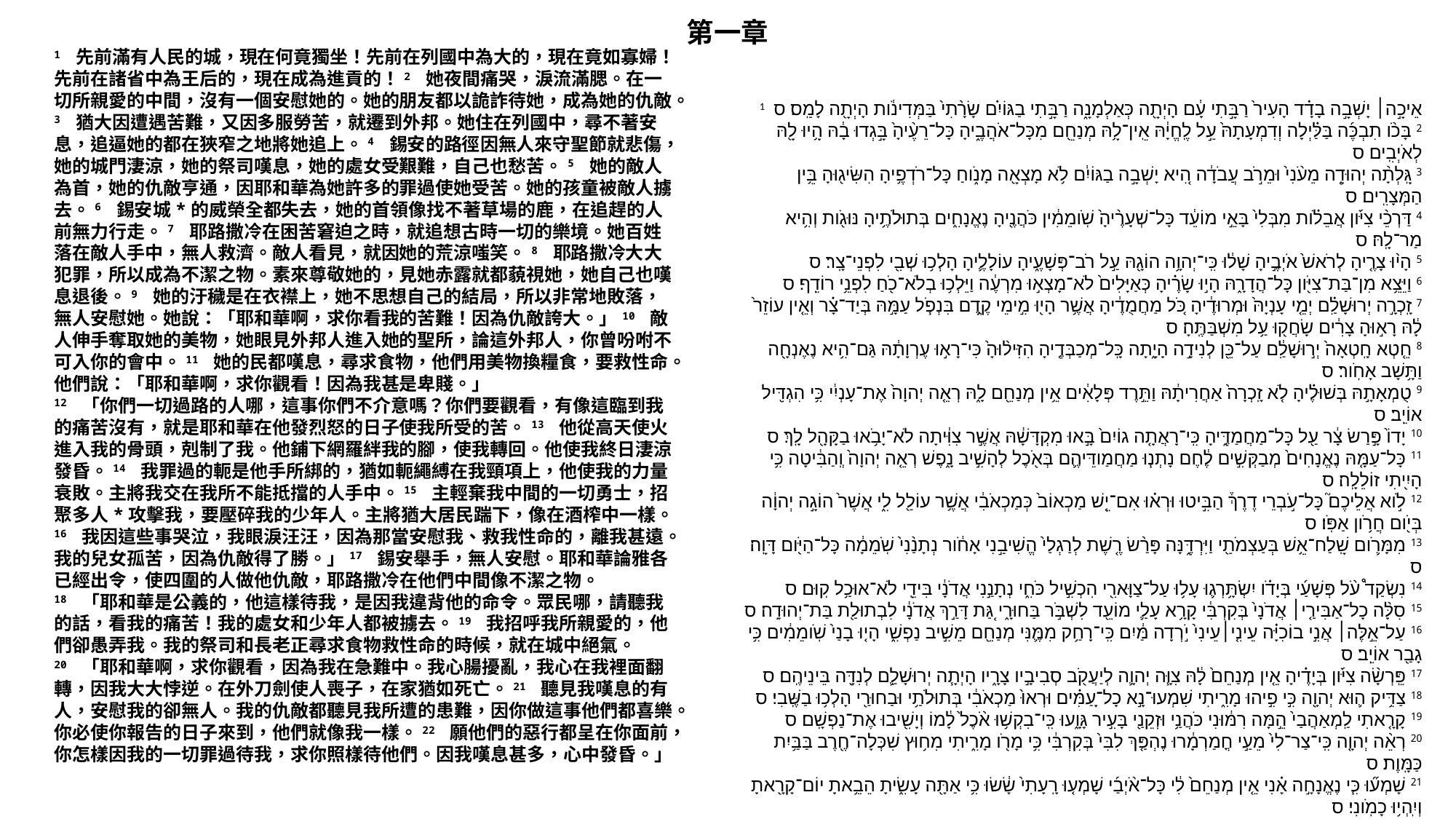

第一章
1 先前滿有人民的城，現在何竟獨坐！先前在列國中為大的，現在竟如寡婦！先前在諸省中為王后的，現在成為進貢的！2 她夜間痛哭，淚流滿腮。在一切所親愛的中間，沒有一個安慰她的。她的朋友都以詭詐待她，成為她的仇敵。3 猶大因遭遇苦難，又因多服勞苦，就遷到外邦。她住在列國中，尋不著安息，追逼她的都在狹窄之地將她追上。4 錫安的路徑因無人來守聖節就悲傷，她的城門淒涼，她的祭司嘆息，她的處女受艱難，自己也愁苦。5 她的敵人為首，她的仇敵亨通，因耶和華為她許多的罪過使她受苦。她的孩童被敵人擄去。6 錫安城*的威榮全都失去，她的首領像找不著草場的鹿，在追趕的人前無力行走。7 耶路撒冷在困苦窘迫之時，就追想古時一切的樂境。她百姓落在敵人手中，無人救濟。敵人看見，就因她的荒涼嗤笑。8 耶路撒冷大大犯罪，所以成為不潔之物。素來尊敬她的，見她赤露就都藐視她，她自己也嘆息退後。9 她的汙穢是在衣襟上，她不思想自己的結局，所以非常地敗落，無人安慰她。她說：「耶和華啊，求你看我的苦難！因為仇敵誇大。」10 敵人伸手奪取她的美物，她眼見外邦人進入她的聖所，論這外邦人，你曾吩咐不可入你的會中。11 她的民都嘆息，尋求食物，他們用美物換糧食，要救性命。他們說：「耶和華啊，求你觀看！因為我甚是卑賤。」
12 「你們一切過路的人哪，這事你們不介意嗎？你們要觀看，有像這臨到我的痛苦沒有，就是耶和華在他發烈怒的日子使我所受的苦。13 他從高天使火進入我的骨頭，剋制了我。他鋪下網羅絆我的腳，使我轉回。他使我終日淒涼發昏。14 我罪過的軛是他手所綁的，猶如軛繩縛在我頸項上，他使我的力量衰敗。主將我交在我所不能抵擋的人手中。15 主輕棄我中間的一切勇士，招聚多人*攻擊我，要壓碎我的少年人。主將猶大居民踹下，像在酒榨中一樣。16 我因這些事哭泣，我眼淚汪汪，因為那當安慰我、救我性命的，離我甚遠。我的兒女孤苦，因為仇敵得了勝。」17 錫安舉手，無人安慰。耶和華論雅各已經出令，使四圍的人做他仇敵，耶路撒冷在他們中間像不潔之物。
18 「耶和華是公義的，他這樣待我，是因我違背他的命令。眾民哪，請聽我的話，看我的痛苦！我的處女和少年人都被擄去。19 我招呼我所親愛的，他們卻愚弄我。我的祭司和長老正尋求食物救性命的時候，就在城中絕氣。
20 「耶和華啊，求你觀看，因為我在急難中。我心腸擾亂，我心在我裡面翻轉，因我大大悖逆。在外刀劍使人喪子，在家猶如死亡。21 聽見我嘆息的有人，安慰我的卻無人。我的仇敵都聽見我所遭的患難，因你做這事他們都喜樂。你必使你報告的日子來到，他們就像我一樣。22 願他們的惡行都呈在你面前，你怎樣因我的一切罪過待我，求你照樣待他們。因我嘆息甚多，心中發昏。」
​ 1 אֵיכָ֣ה׀ יָשְׁבָ֣ה בָדָ֗ד הָעִיר֙ רַבָּ֣תִי עָ֔ם הָיְתָ֖ה כְּאַלְמָנָ֑ה רַבָּ֣תִי בַגּוֹיִ֗ם שָׂרָ֨תִי֙ בַּמְּדִינֹ֔ות הָיְתָ֖ה לָמַֽס׃ ס
2 בָּכֹ֨ו תִבְכֶּ֜ה בַּלַּ֗יְלָה וְדִמְעָתָהּ֙ עַ֣ל לֶֽחֱיָ֔הּ אֵֽין־לָ֥הּ מְנַחֵ֖ם מִכָּל־אֹהֲבֶ֑יהָ כָּל־רֵעֶ֨יהָ֙ בָּ֣גְדוּ בָ֔הּ הָ֥יוּ לָ֖הּ לְאֹיְבִֽים׃ ס
3 גָּֽלְתָ֨ה יְהוּדָ֤ה מֵעֹ֨נִי֙ וּמֵרֹ֣ב עֲבֹדָ֔ה הִ֚יא יָשְׁבָ֣ה בַגּוֹיִ֔ם לֹ֥א מָצְאָ֖ה מָנֹ֑וחַ כָּל־רֹדְפֶ֥יהָ הִשִּׂיג֖וּהָ בֵּ֥ין הַמְּצָרִֽים׃ ס
4 דַּרְכֵ֨י צִיֹּ֜ון אֲבֵלֹ֗ות מִבְּלִי֙ בָּאֵ֣י מוֹעֵ֔ד כָּל־שְׁעָרֶ֨יהָ֙ שֹֽׁומֵמִ֔ין כֹּהֲנֶ֖יהָ נֶאֱנָחִ֑ים בְּתוּלֹתֶ֥יהָ נּוּגֹ֖ות וְהִ֥יא מַר־לָֽהּ׃ ס
5 הָי֨וּ צָרֶ֤יהָ לְרֹאשׁ֙ אֹיְבֶ֣יהָ שָׁל֔וּ כִּֽי־יְהוָ֥ה הוֹגָ֖הּ עַ֣ל רֹב־פְּשָׁעֶ֑יהָ עוֹלָלֶ֛יהָ הָלְכ֥וּ שְׁבִ֖י לִפְנֵי־צָֽר׃ ס
6 וַיֵּצֵ֥א מִן־בַּת־צִיֹּ֖ון כָּל־הֲדָרָ֑הּ הָי֣וּ שָׂרֶ֗יהָ כְּאַיָּלִים֙ לֹא־מָצְא֣וּ מִרְעֶ֔ה וַיֵּלְכ֥וּ בְלֹא־כֹ֖חַ לִפְנֵ֥י רוֹדֵֽף׃ ס
7 זָֽכְרָ֣ה יְרוּשָׁלִַ֗ם יְמֵ֤י עָנְיָהּ֙ וּמְרוּדֶ֔יהָ כֹּ֚ל מַחֲמֻדֶ֔יהָ אֲשֶׁ֥ר הָי֖וּ מִ֣ימֵי קֶ֑דֶם בִּנְפֹ֧ל עַמָּ֣הּ בְּיַד־צָ֗ר וְאֵ֤ין עוֹזֵר֙ לָ֔הּ רָא֣וּהָ צָרִ֔ים שָׂחֲק֖וּ עַ֥ל מִשְׁבַּתֶּֽהָ׃ ס
8 חֵ֤טְא חָֽטְאָה֙ יְר֣וּשָׁלִַ֔ם עַל־כֵּ֖ן לְנִידָ֣ה הָיָ֑תָה כָּֽל־מְכַבְּדֶ֤יהָ הִזִּיל֨וּהָ֙ כִּי־רָא֣וּ עֶרְוָתָ֔הּ גַּם־הִ֥יא נֶאֶנְחָ֖ה וַתָּ֥שָׁב אָחֹֽור׃ ס
9 טֻמְאָתָ֣הּ בְּשׁוּלֶ֗יהָ לֹ֤א זָֽכְרָה֙ אַחֲרִיתָ֔הּ וַתֵּ֣רֶד פְּלָאִ֔ים אֵ֥ין מְנַחֵ֖ם לָ֑הּ רְאֵ֤ה יְהוָה֙ אֶת־עָנְיִ֔י כִּ֥י הִגְדִּ֖יל אוֹיֵֽב׃ ס
10 יָדוֹ֙ פָּ֣רַשׂ צָ֔ר עַ֖ל כָּל־מַחֲמַדֶּ֑יהָ כִּֽי־רָאֲתָ֤ה גוֹיִם֙ בָּ֣אוּ מִקְדָּשָׁ֔הּ אֲשֶׁ֣ר צִוִּ֔יתָה לֹא־יָבֹ֥אוּ בַקָּהָ֖ל לָֽךְ׃ ס
11 כָּל־עַמָּ֤הּ נֶאֱנָחִים֙ מְבַקְּשִׁ֣ים לֶ֔חֶם נָתְנ֧וּ מַחֲמַודֵּיהֶ֛ם בְּאֹ֖כֶל לְהָשִׁ֣יב נָ֑פֶשׁ רְאֵ֤ה יְהוָה֙ וְֽהַבִּ֔יטָה כִּ֥י הָיִ֖יתִי זוֹלֵלָֽה׃ ס
12 לֹ֣וא אֲלֵיכֶם֮ כָּל־עֹ֣בְרֵי דֶרֶךְ֒ הַבִּ֣יטוּ וּרְא֗וּ אִם־יֵ֤שׁ מַכְאוֹב֙ כְּמַכְאֹבִ֔י אֲשֶׁ֥ר עוֹלַ֖ל לִ֑י אֲשֶׁר֙ הוֹגָ֣ה יְהוָ֔ה בְּיֹ֖ום חֲרֹ֥ון אַפֹּֽו׃ ס
13 מִמָּרֹ֛ום שָֽׁלַח־אֵ֥שׁ בְּעַצְמֹתַ֖י וַיִּרְדֶּ֑נָּה פָּרַ֨שׂ רֶ֤שֶׁת לְרַגְלַי֙ הֱשִׁיבַ֣נִי אָחֹ֔ור נְתָנַ֨נִי֙ שֹֽׁמֵמָ֔ה כָּל־הַיֹּ֖ום דָּוָֽה׃ ס
14 נִשְׂקַד֩ עֹ֨ל פְּשָׁעַ֜י בְּיָדֹ֗ו יִשְׂתָּ֥רְג֛וּ עָל֥וּ עַל־צַוָּארִ֖י הִכְשִׁ֣יל כֹּחִ֑י נְתָנַ֣נִי אֲדֹנָ֔י בִּידֵ֖י לֹא־אוּכַ֥ל קֽוּם׃ ס
15 סִלָּ֨ה כָל־אַבִּירַ֤י׀ אֲדֹנָי֙ בְּקִרְבִּ֔י קָרָ֥א עָלַ֛י מוֹעֵ֖ד לִשְׁבֹּ֣ר בַּחוּרָ֑י גַּ֚ת דָּרַ֣ךְ אֲדֹנָ֔י לִבְתוּלַ֖ת בַּת־יְהוּדָֽה׃ ס
16 עַל־אֵ֣לֶּה׀ אֲנִ֣י בוֹכִיָּ֗ה עֵינִ֤י׀עֵינִי֙ יֹ֣רְדָה מַּ֔יִם כִּֽי־רָחַ֥ק מִמֶּ֛נִּי מְנַחֵ֖ם מֵשִׁ֣יב נַפְשִׁ֑י הָי֤וּ בָנַי֙ שֹֽׁומֵמִ֔ים כִּ֥י גָבַ֖ר אוֹיֵֽב׃ ס
17 פֵּֽרְשָׂ֨ה צִיֹּ֜ון בְּיָדֶ֗יהָ אֵ֤ין מְנַחֵם֙ לָ֔הּ צִוָּ֧ה יְהוָ֛ה לְיַעֲקֹ֖ב סְבִיבָ֣יו צָרָ֑יו הָיְתָ֧ה יְרוּשָׁלִַ֛ם לְנִדָּ֖ה בֵּינֵיהֶֽם׃ ס
18 צַדִּ֥יק ה֛וּא יְהוָ֖ה כִּ֣י פִ֣יהוּ מָרִ֑יתִי שִׁמְעוּ־נָ֣א כָל־ָֽעַמִּ֗ים וּרְאוּ֙ מַכְאֹבִ֔י בְּתוּלֹתַ֥י וּבַחוּרַ֖י הָלְכ֥וּ בַשֶּֽׁבִי׃ ס
19 קָרָ֤אתִי לַֽמְאַהֲבַי֙ הֵ֣מָּה רִמּ֔וּנִי כֹּהֲנַ֥י וּזְקֵנַ֖י בָּעִ֣יר גָּוָ֑עוּ כִּֽי־בִקְשׁ֥וּ אֹ֨כֶל֙ לָ֔מוֹ וְיָשִׁ֖יבוּ אֶת־נַפְשָֽׁם׃ ס
20 רְאֵ֨ה יְהוָ֤ה כִּֽי־צַר־לִי֙ מֵעַ֣י חֳמַרְמָ֔רוּ נֶהְפַּ֤ךְ לִבִּי֙ בְּקִרְבִּ֔י כִּ֥י מָרֹ֖ו מָרִ֑יתִי מִח֥וּץ שִׁכְּלָה־חֶ֖רֶב בַּבַּ֥יִת כַּמָּֽוֶת׃ ס
21 שָׁמְע֞וּ כִּ֧י נֶאֱנָחָ֣ה אָ֗נִי אֵ֤ין מְנַחֵם֙ לִ֔י כָּל־אֹ֨יְבַ֜י שָׁמְע֤וּ רָֽעָתִי֙ שָׂ֔שׂוּ כִּ֥י אַתָּ֖ה עָשִׂ֑יתָ הֵבֵ֥אתָ יוֹם־קָרָ֖אתָ וְיִֽהְי֥וּ כָמֹֽונִי׃ ס
22 תָּבֹ֨א כָל־רָעָתָ֤ם לְפָנֶ֨יךָ֙ וְעוֹלֵ֣ל לָ֔מוֹ כַּאֲשֶׁ֥ר עוֹלַ֛לְתָּ לִ֖י עַ֣ל כָּל־פְּשָׁעָ֑י כִּֽי־רַבֹּ֥ות אַנְחֹתַ֖י וְלִבִּ֥י דַוָּֽי׃